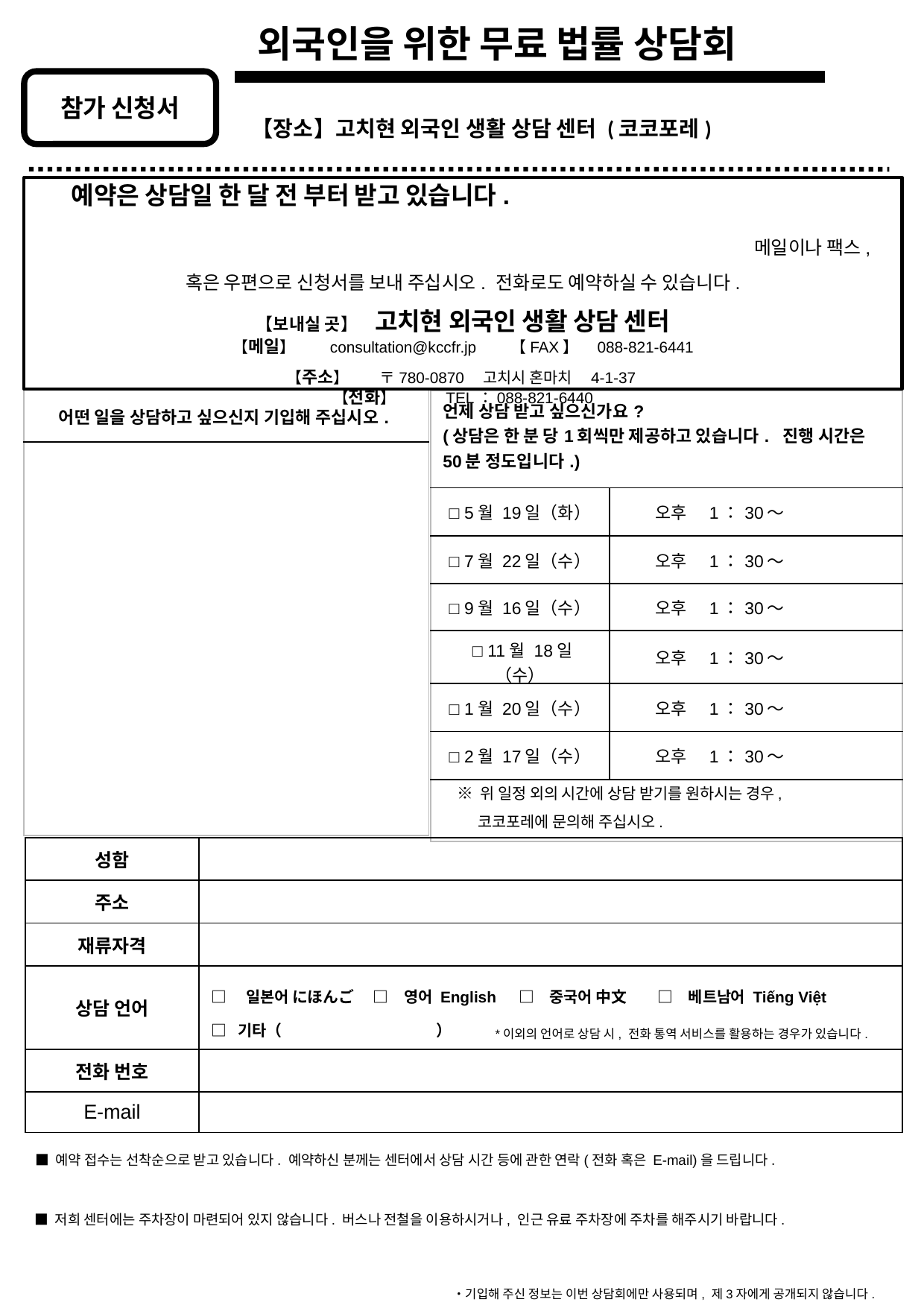

외국인을 위한 무료 법률 상담회
외국ㄹ

참가 신청서
【장소】고치현 외국인 생활 상담 센터 (코코포레)

　예약은 상담일 한 달 전 부터 받고 있습니다. 　　　　　　　　　　　　　　　　　　　　　　　　　　　　　　　　　　　　　　메일이나 팩스, 혹은 우편으로 신청서를 보내 주십시오. 전화로도 예약하실 수 있습니다.
【보내실 곳】　고치현 외국인 생활 상담 센터
【메일】　　consultation@kccfr.jp　　【FAX】　088-821-6441
【주소】　　〒780-0870　고치시 혼마치　4-1-37
【전화】　　　TEL：088-821-6440
| 어떤 일을 상담하고 싶으신지 기입해 주십시오. |
| --- |
|  |
| 언제 상담 받고 싶으신가요? (상담은 한 분 당1회씩만 제공하고 있습니다. 진행 시간은 50분 정도입니다.) |  |
| --- | --- |
| □ 5월 19일（화） | 오후　1：30～ |
| □ 7월 22일（수） | 오후　1：30～ |
| □ 9월 16일（수） | 오후　1：30～ |
| □ 11월 18일（수） | 오후　1：30～ |
| □ 1월 20일（수） | 오후　1：30～ |
| □ 2월 17일（수） | 오후　1：30～ |
|  |  |
※ 위 일정 외의 시간에 상담 받기를 원하시는 경우,
     코코포레에 문의해 주십시오.

| 성함 |  |
| --- | --- |
| 주소 |  |
| 재류자격 |  |
| 상담 언어 | □　일본어 にほんご 　□　영어 English　 □　중국어 中文　　□　베트남어 Tiếng Việt　 □ 기타（　　　　　　　　　　） |
| 전화 번호 |  |
| E-mail |  |
*이외의 언어로 상담 시, 전화 통역 서비스를 활용하는 경우가 있습니다.
■ 예약 접수는 선착순으로 받고 있습니다. 예약하신 분께는 센터에서 상담 시간 등에 관한 연락(전화 혹은 E-mail)을 드립니다.
■ 저희 센터에는 주차장이 마련되어 있지 않습니다. 버스나 전철을 이용하시거나, 인근 유료 주차장에 주차를 해주시기 바랍니다.
・기입해 주신 정보는 이번 상담회에만 사용되며, 제3자에게 공개되지 않습니다.